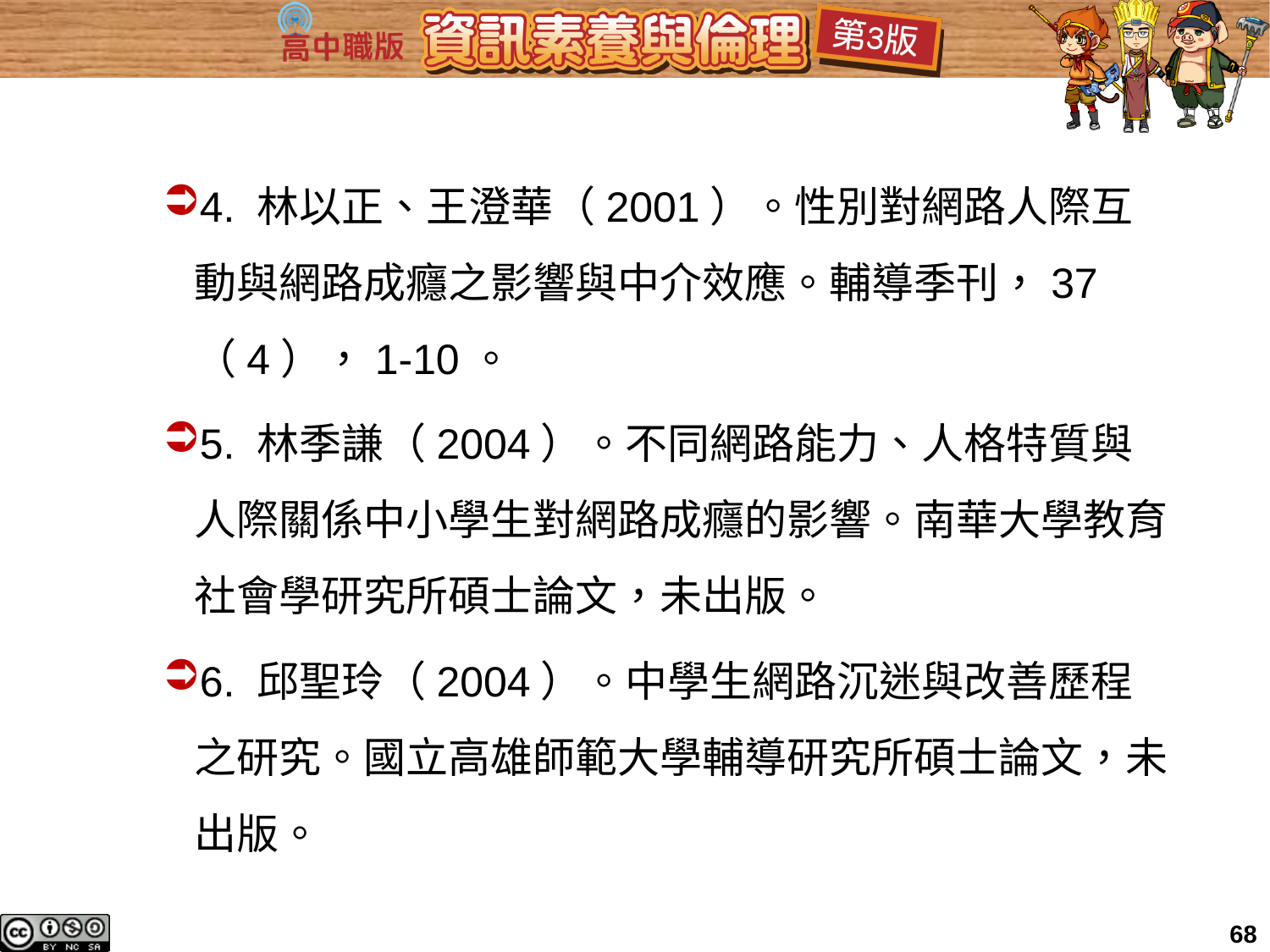

4. 林以正、王澄華（2001）。性別對網路人際互動與網路成癮之影響與中介效應。輔導季刊，37（4），1-10。
5. 林季謙（2004）。不同網路能力、人格特質與人際關係中小學生對網路成癮的影響。南華大學教育社會學研究所碩士論文，未出版。
6. 邱聖玲（2004）。中學生網路沉迷與改善歷程之研究。國立高雄師範大學輔導研究所碩士論文，未出版。
68